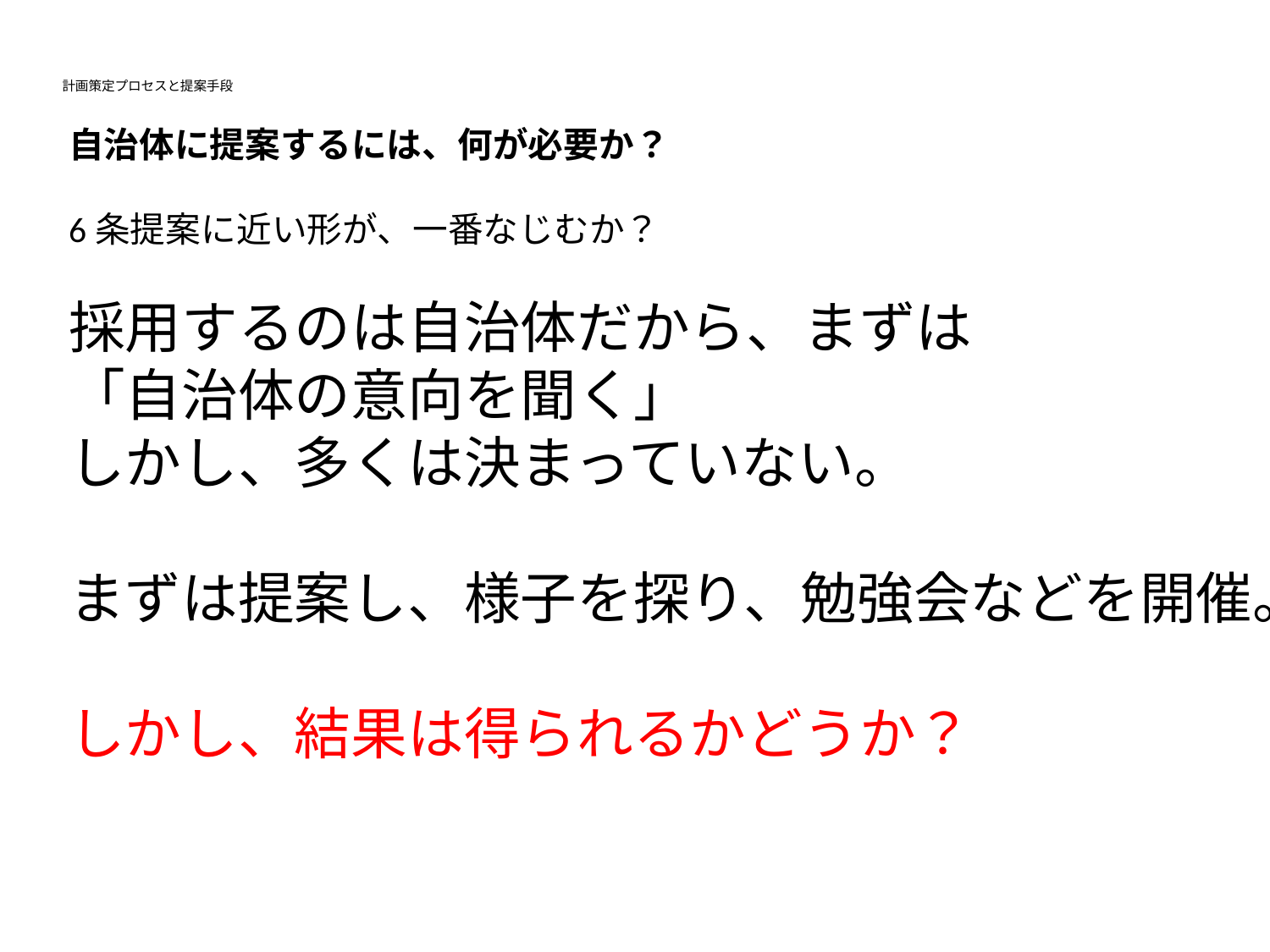

# 計画策定プロセスと提案手段
自治体に提案するには、何が必要か？

6条提案に近い形が、一番なじむか？

採用するのは自治体だから、まずは
「自治体の意向を聞く」
しかし、多くは決まっていない。

まずは提案し、様子を探り、勉強会などを開催。

しかし、結果は得られるかどうか？